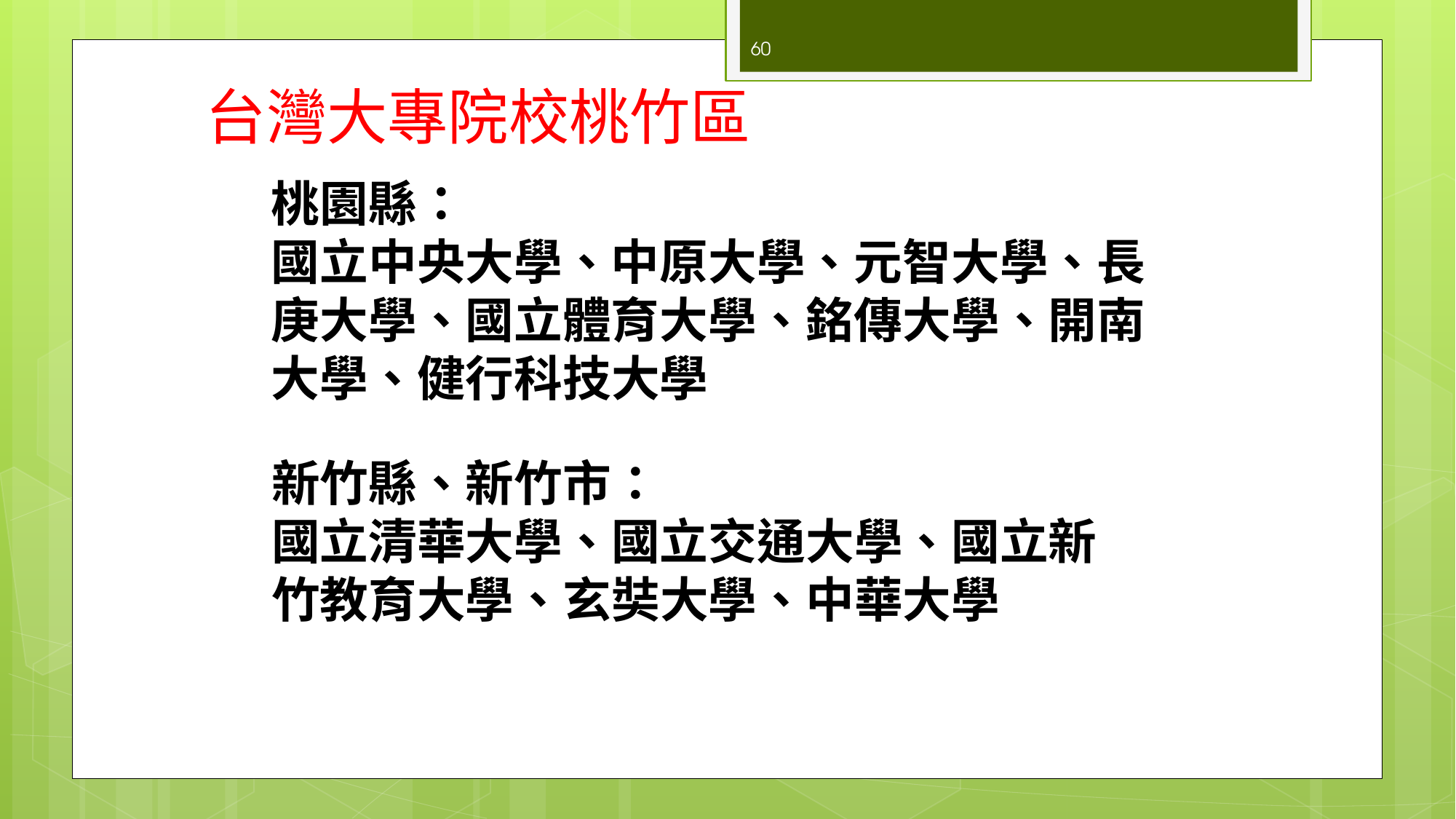

60
台灣大專院校桃竹區
桃園縣：
國立中央大學、中原大學、元智大學、長庚大學、國立體育大學、銘傳大學、開南大學、健行科技大學

新竹縣、新竹市：
國立清華大學、國立交通大學、國立新竹教育大學、玄奘大學、中華大學